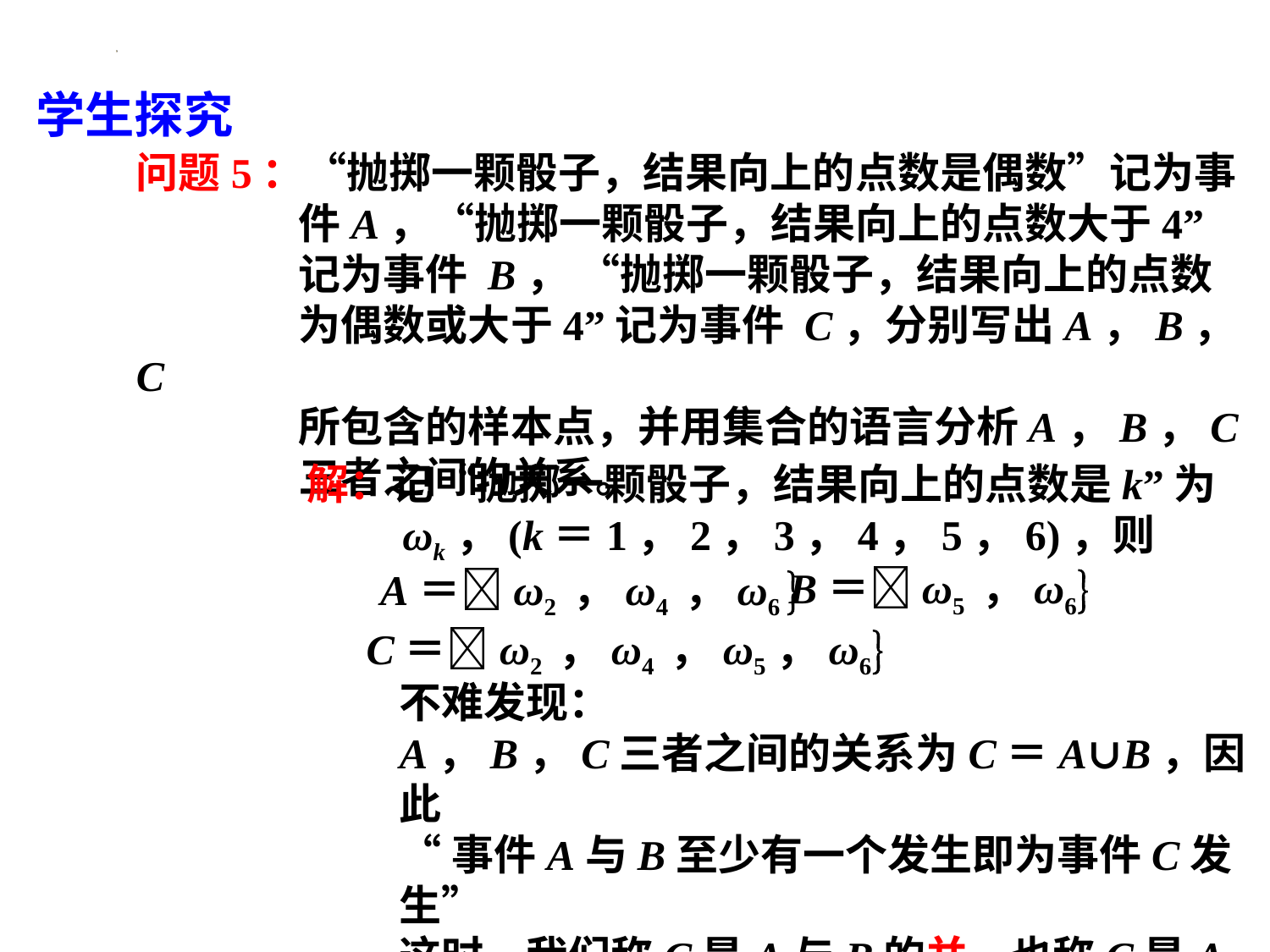

学生探究
问题5：“抛掷一颗骰子，结果向上的点数是偶数”记为事
                件A，“抛掷一颗骰子，结果向上的点数大于4”
                记为事件 B， “抛掷一颗骰子，结果向上的点数
                为偶数或大于4”记为事件 C，分别写出A，B，C
                所包含的样本点，并用集合的语言分析A，B，C
                三者之间的关系。
解：记“抛掷一颗骰子，结果向上的点数是k”为
         ωk，(k＝1，2，3，4，5，6)，则
B＝{ω5 ，ω6}
A＝{ω2 ，ω4 ，ω6 }
C＝{ω2 ，ω4 ，ω5，ω6}
不难发现：
A，B，C三者之间的关系为C＝A∪B，因此
“事件A与B至少有一个发生即为事件C发生”
这时，我们称C是A与B的并，也称C是A与B
的和，并记作C＝A＋B。